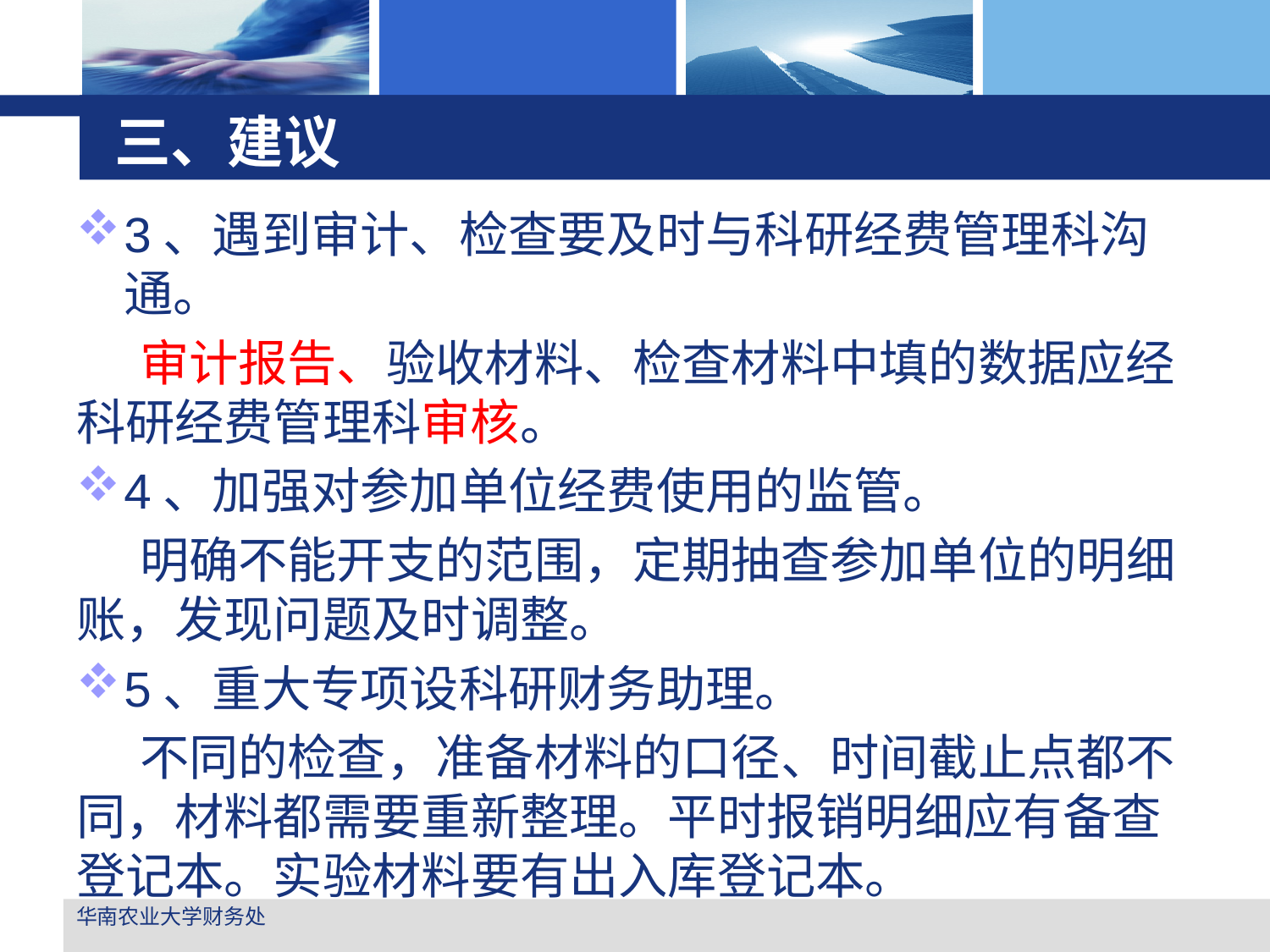

# 三、建议
3、遇到审计、检查要及时与科研经费管理科沟通。
审计报告、验收材料、检查材料中填的数据应经科研经费管理科审核。
4、加强对参加单位经费使用的监管。
明确不能开支的范围，定期抽查参加单位的明细账，发现问题及时调整。
5、重大专项设科研财务助理。
不同的检查，准备材料的口径、时间截止点都不同，材料都需要重新整理。平时报销明细应有备查登记本。实验材料要有出入库登记本。

华南农业大学财务处